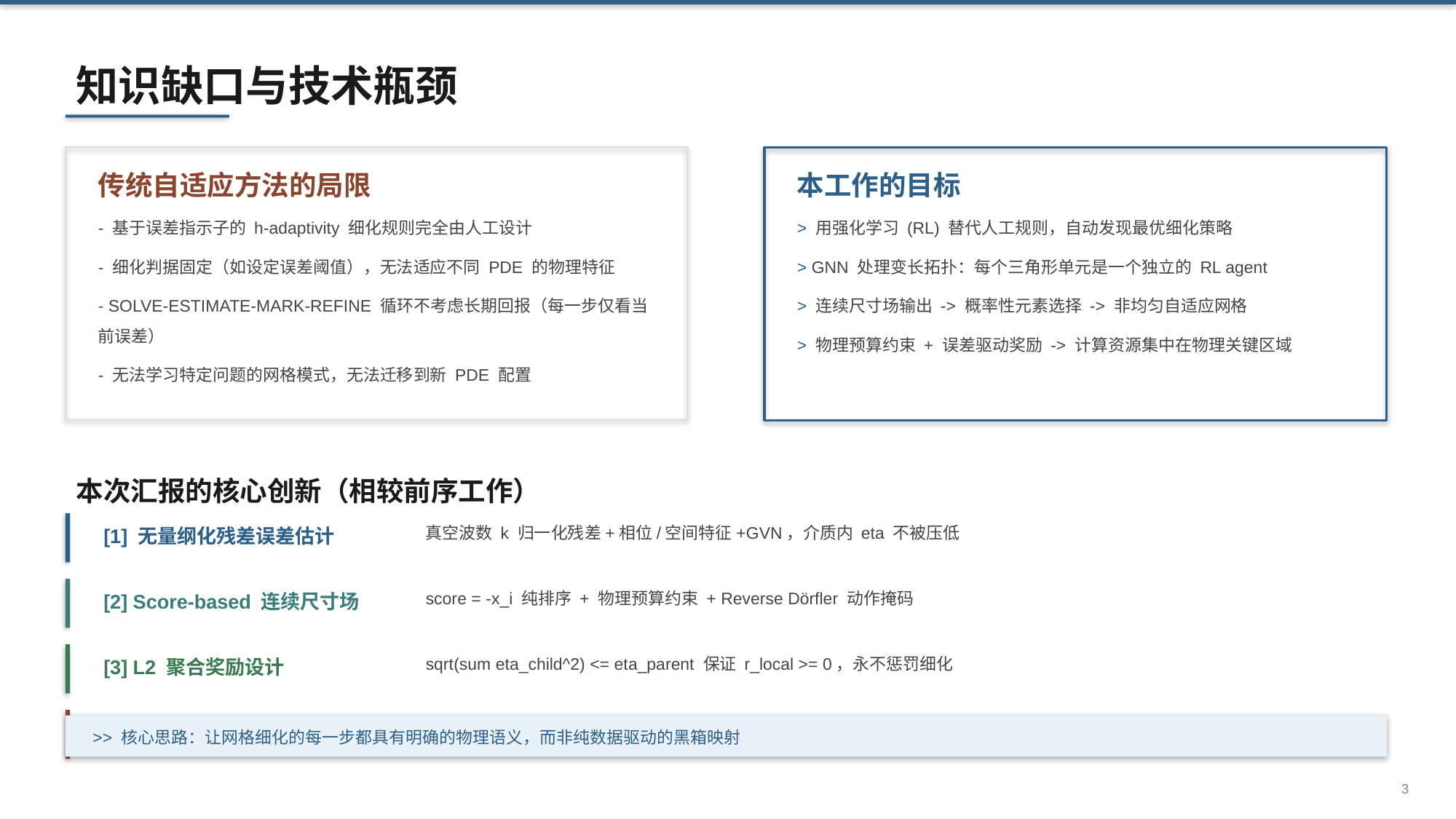

知识缺口与技术瓶颈

传统自适应方法的局限
本工作的目标
- 基于误差指示子的 h-adaptivity 细化规则完全由人工设计
- 细化判据固定（如设定误差阈值），无法适应不同 PDE 的物理特征
- SOLVE-ESTIMATE-MARK-REFINE 循环不考虑长期回报（每一步仅看当前误差）
- 无法学习特定问题的网格模式，无法迁移到新 PDE 配置
> 用强化学习 (RL) 替代人工规则，自动发现最优细化策略
> GNN 处理变长拓扑：每个三角形单元是一个独立的 RL agent
> 连续尺寸场输出 -> 概率性元素选择 -> 非均匀自适应网格
> 物理预算约束 + 误差驱动奖励 -> 计算资源集中在物理关键区域
本次汇报的核心创新（相较前序工作）
[1] 无量纲化残差误差估计
真空波数 k 归一化残差+相位/空间特征+GVN，介质内 eta 不被压低

[2] Score-based 连续尺寸场
score = -x_i 纯排序 + 物理预算约束 + Reverse Dörfler 动作掩码

[3] L2 聚合奖励设计
sqrt(sum eta_child^2) <= eta_parent 保证 r_local >= 0，永不惩罚细化

[4] 尺度不变性架构
N_init x domain_area + lambda 无量纲化特征 + ln 压缩 + 前渐近区约束

>> 核心思路：让网格细化的每一步都具有明确的物理语义，而非纯数据驱动的黑箱映射
3